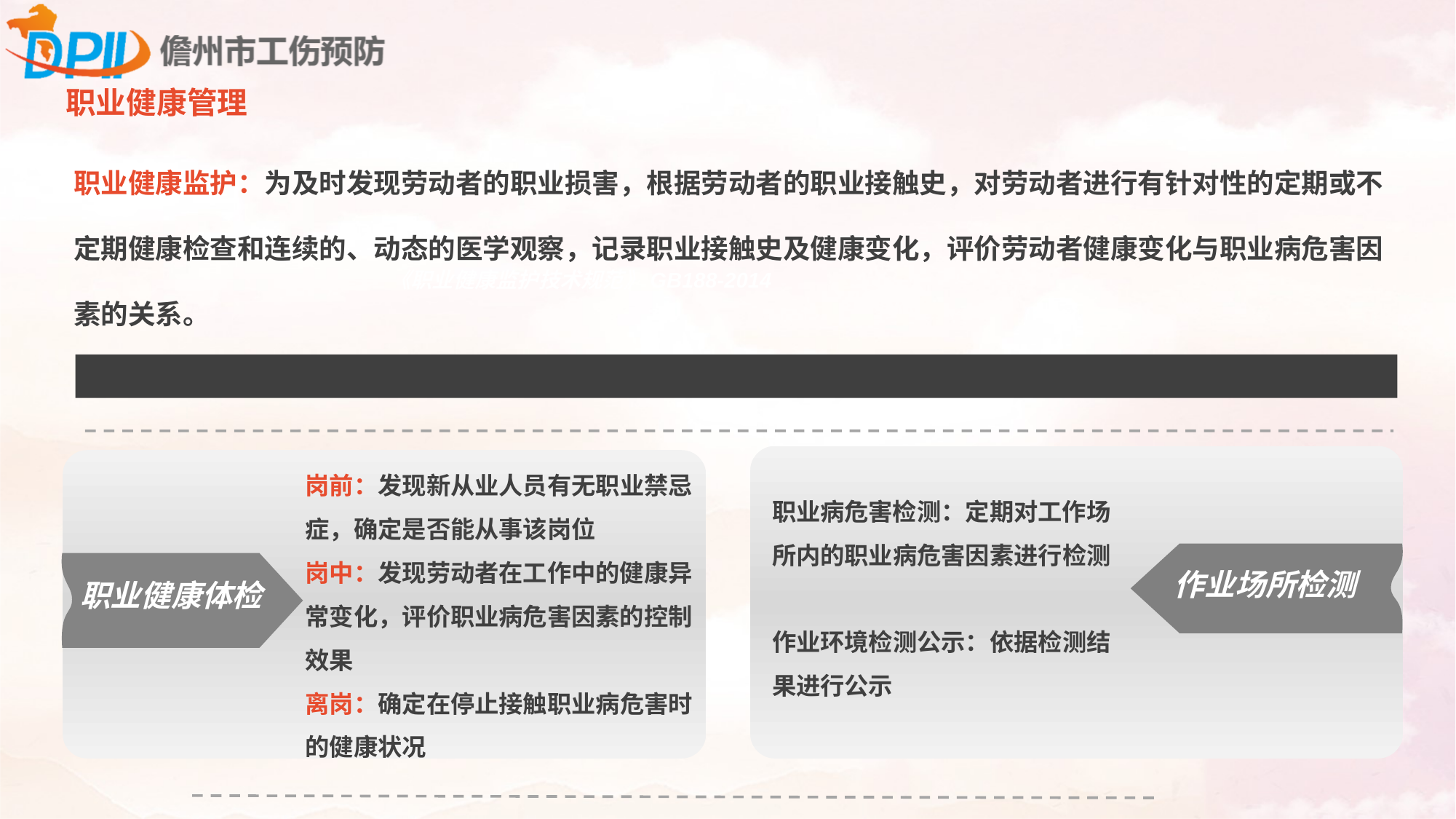

职业健康管理
职业健康监护：为及时发现劳动者的职业损害，根据劳动者的职业接触史，对劳动者进行有针对性的定期或不定期健康检查和连续的、动态的医学观察，记录职业接触史及健康变化，评价劳动者健康变化与职业病危害因素的关系。

《职业健康监护技术规范》GB188-2014

职业病危害检测：定期对工作场所内的职业病危害因素进行检测

作业环境检测公示：依据检测结果进行公示

作业场所检测

岗前：发现新从业人员有无职业禁忌症，确定是否能从事该岗位
岗中：发现劳动者在工作中的健康异常变化，评价职业病危害因素的控制效果
离岗：确定在停止接触职业病危害时的健康状况

职业健康体检